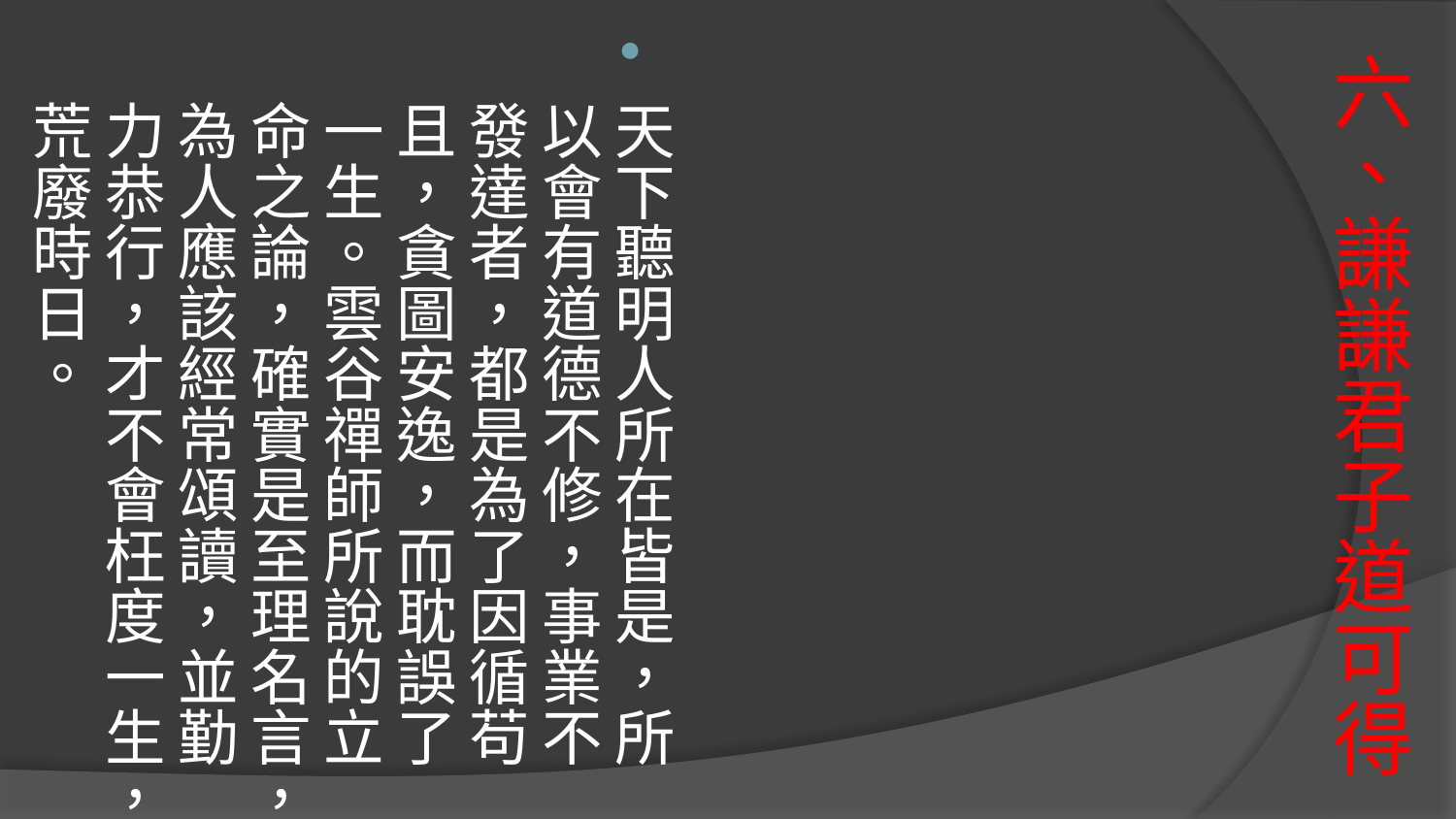

天下聽明人所在皆是，所以會有道德不修，事業不發達者，都是為了因循苟且，貪圖安逸，而耽誤了一生。雲谷禪師所說的立命之論，確實是至理名言，為人應該經常頌讀，並勤力恭行，才不會枉度一生，荒廢時日。
# 六、謙謙君子道可得